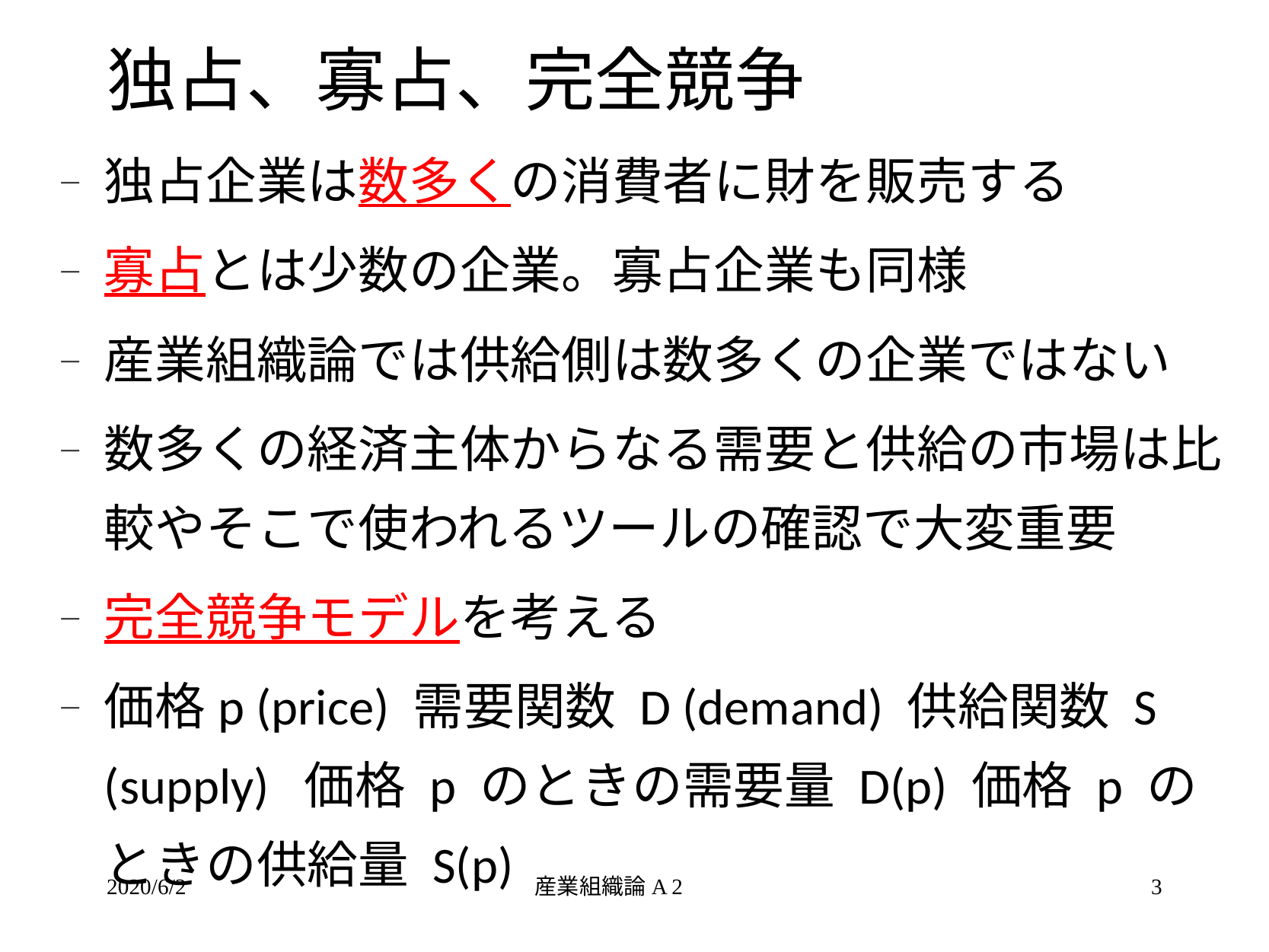

# 独占、寡占、完全競争
独占企業は数多くの消費者に財を販売する
寡占とは少数の企業。寡占企業も同様
産業組織論では供給側は数多くの企業ではない
数多くの経済主体からなる需要と供給の市場は比較やそこで使われるツールの確認で大変重要
完全競争モデルを考える
価格p (price) 需要関数 D (demand) 供給関数 S (supply)  価格 p のときの需要量 D(p) 価格 p のときの供給量 S(p)

2020/6/2
産業組織論A 2
3